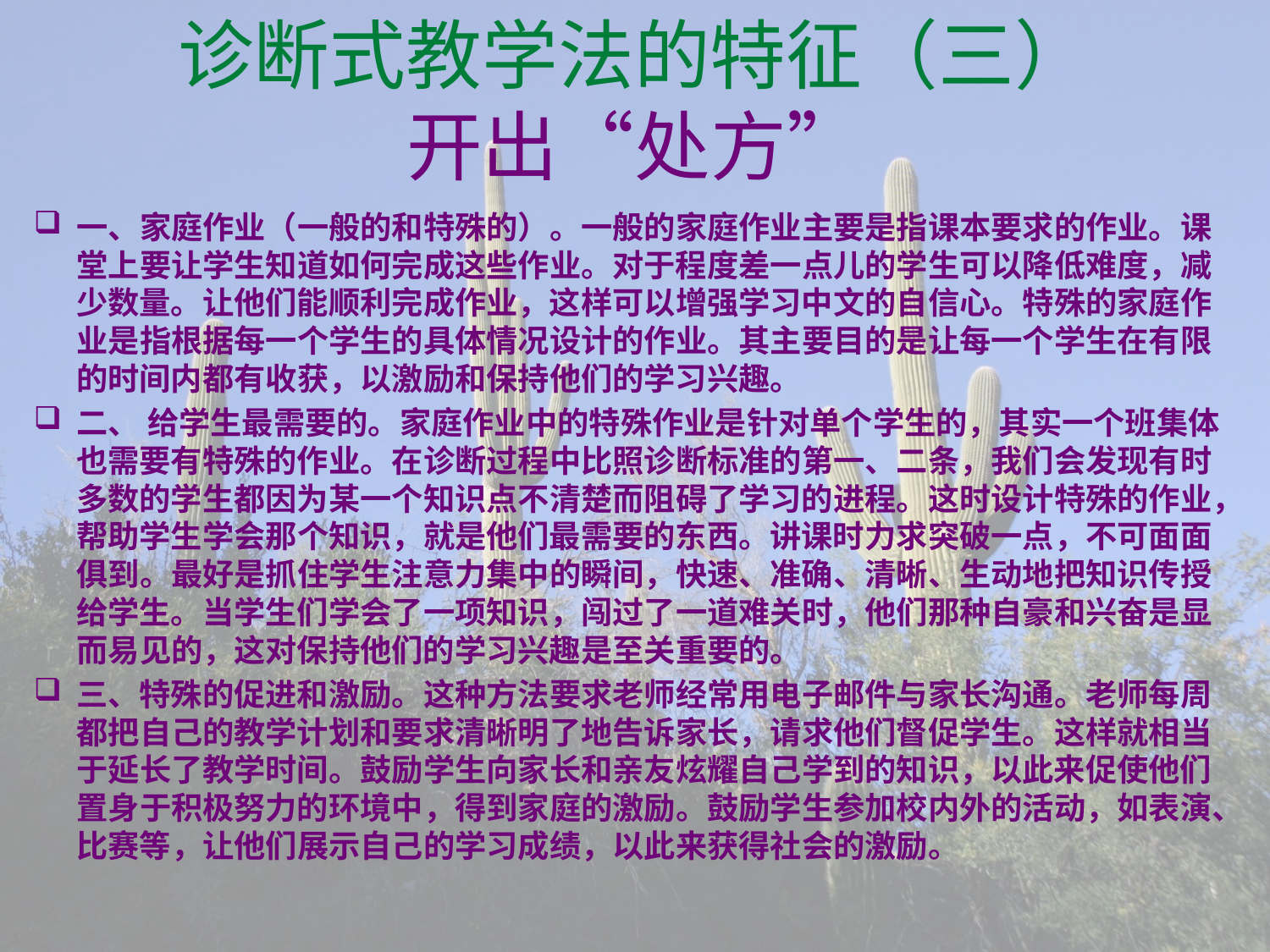

# 诊断式教学法的特征（三） 开出“处方”
一、家庭作业（一般的和特殊的）。一般的家庭作业主要是指课本要求的作业。课堂上要让学生知道如何完成这些作业。对于程度差一点儿的学生可以降低难度，减少数量。让他们能顺利完成作业，这样可以增强学习中文的自信心。特殊的家庭作业是指根据每一个学生的具体情况设计的作业。其主要目的是让每一个学生在有限的时间内都有收获，以激励和保持他们的学习兴趣。
二、	给学生最需要的。家庭作业中的特殊作业是针对单个学生的，其实一个班集体也需要有特殊的作业。在诊断过程中比照诊断标准的第一、二条，我们会发现有时多数的学生都因为某一个知识点不清楚而阻碍了学习的进程。这时设计特殊的作业，帮助学生学会那个知识，就是他们最需要的东西。讲课时力求突破一点，不可面面俱到。最好是抓住学生注意力集中的瞬间，快速、准确、清晰、生动地把知识传授给学生。当学生们学会了一项知识，闯过了一道难关时，他们那种自豪和兴奋是显而易见的，这对保持他们的学习兴趣是至关重要的。
三、特殊的促进和激励。这种方法要求老师经常用电子邮件与家长沟通。老师每周都把自己的教学计划和要求清晰明了地告诉家长，请求他们督促学生。这样就相当于延长了教学时间。鼓励学生向家长和亲友炫耀自己学到的知识，以此来促使他们置身于积极努力的环境中，得到家庭的激励。鼓励学生参加校内外的活动，如表演、比赛等，让他们展示自己的学习成绩，以此来获得社会的激励。